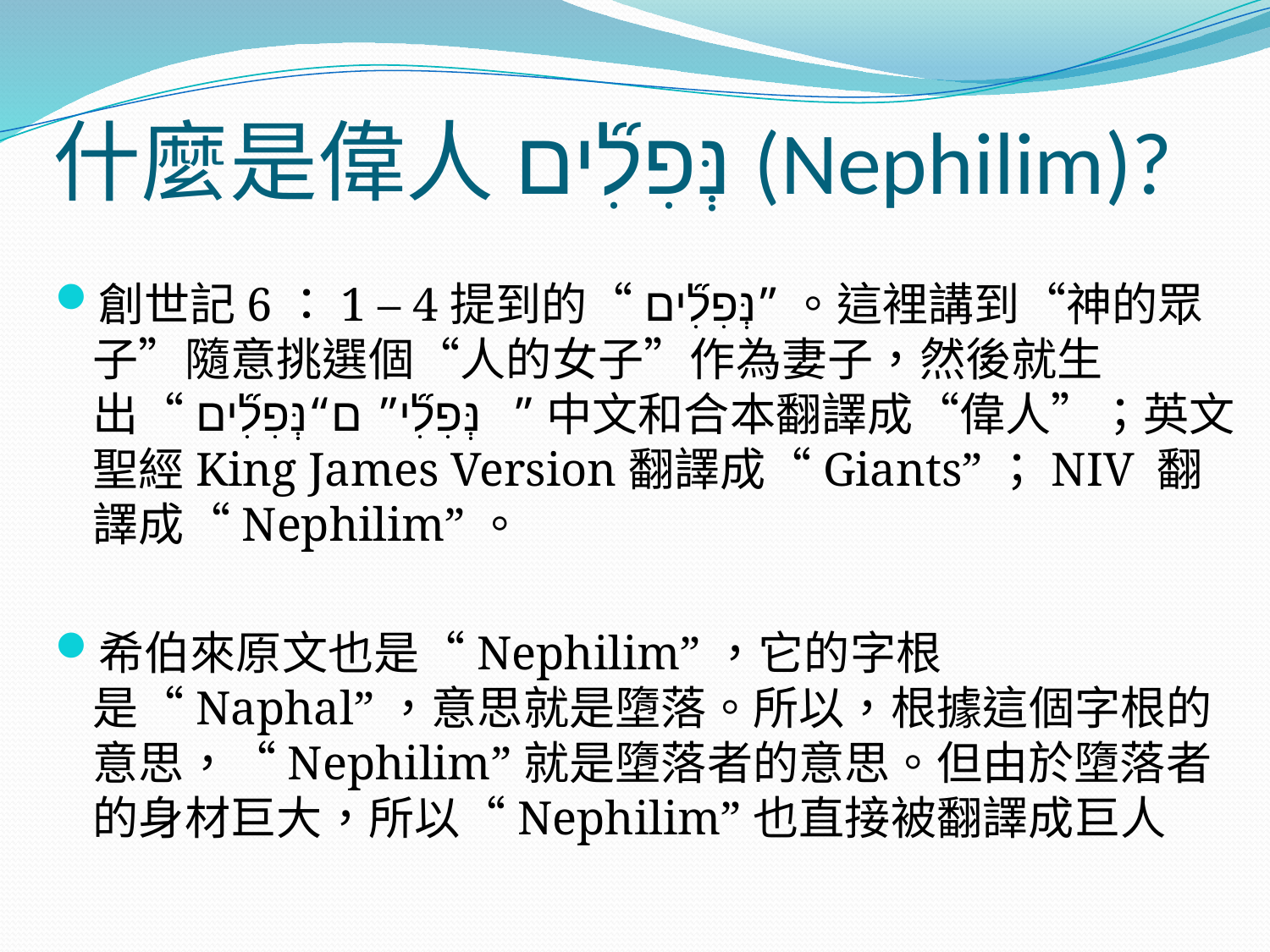

# 什麼是偉人נְּפִלִ֞ים (Nephilim)?
創世記6：1 – 4提到的“נְּפִלִ֞ים”。這裡講到“神的眾子”隨意挑選個“人的女子”作為妻子，然後就生出“נְּפִלִ֞ים”。“נְּפִלִ֞ים”中文和合本翻譯成“偉人”；英文聖經King James Version翻譯成“Giants”；NIV 翻譯成“Nephilim”。

希伯來原文也是“Nephilim”，它的字根是“Naphal”，意思就是墮落。所以，根據這個字根的意思，“Nephilim”就是墮落者的意思。但由於墮落者的身材巨大，所以“Nephilim”也直接被翻譯成巨人